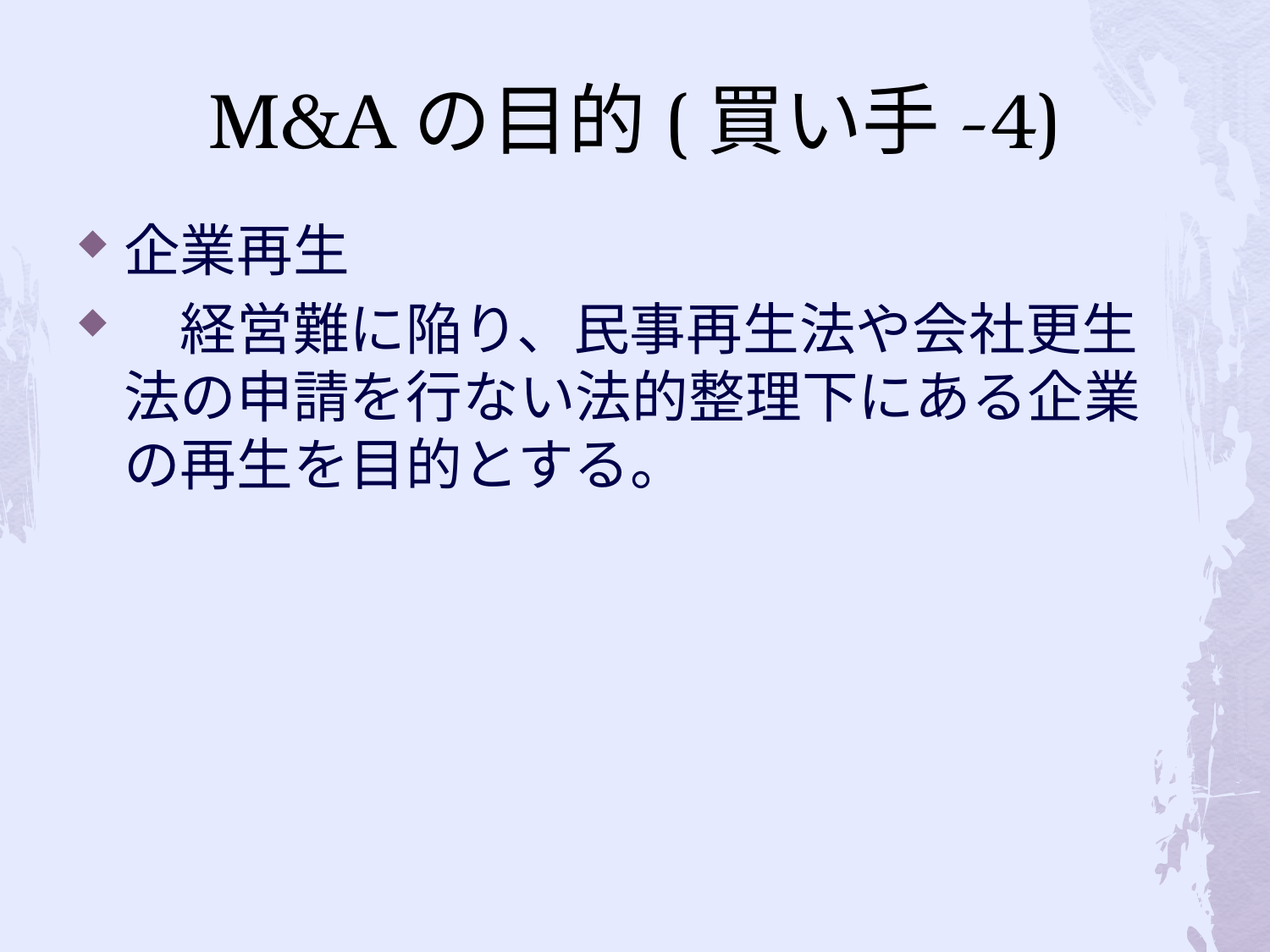

# M&Aの目的(買い手-4)
企業再生
　経営難に陥り、民事再生法や会社更生法の申請を行ない法的整理下にある企業の再生を目的とする。